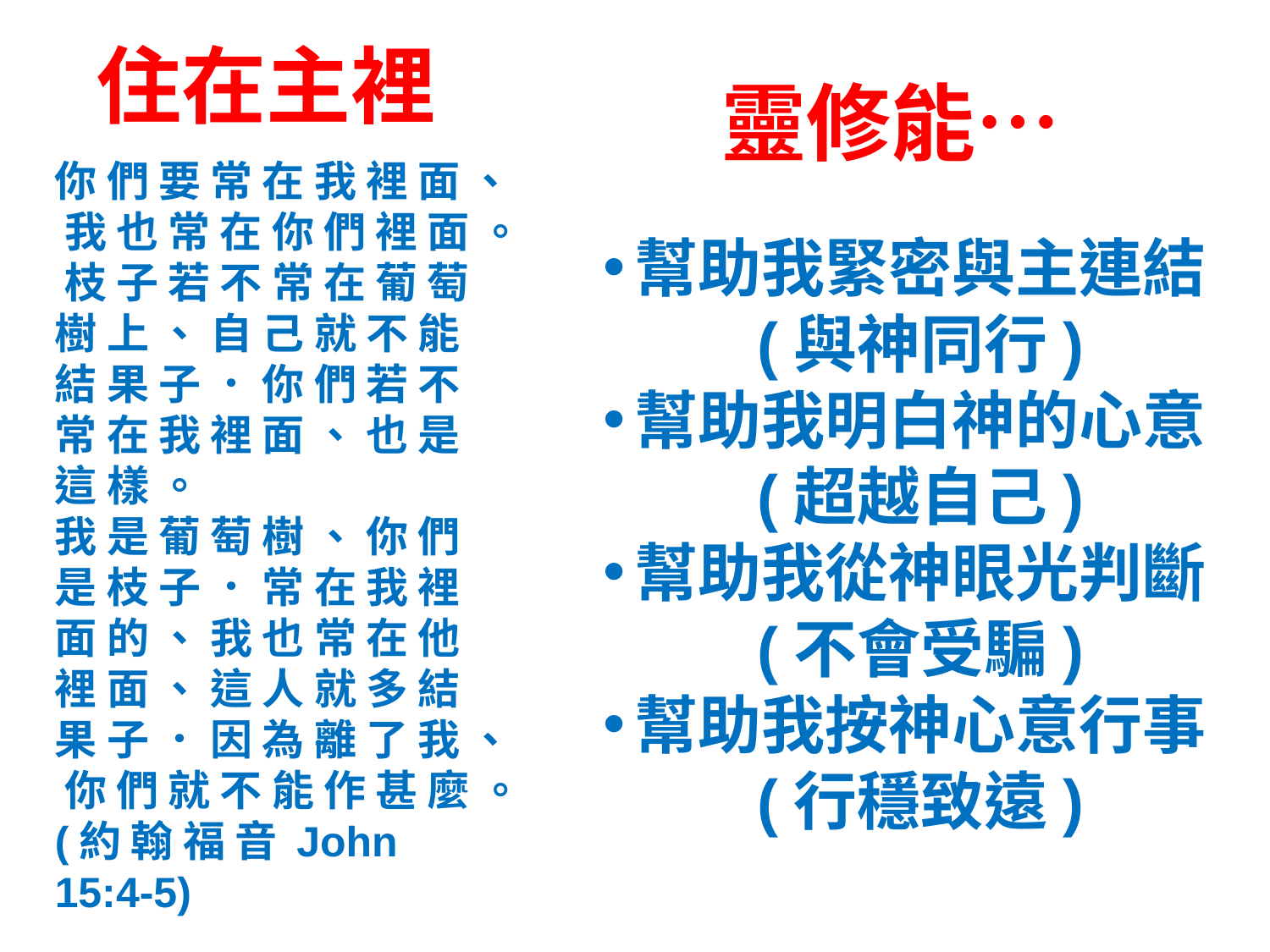

住在主裡
靈修能…
你 們 要 常 在 我 裡 面 、 我 也 常 在 你 們 裡 面 。 枝 子 若 不 常 在 葡 萄 樹 上 、 自 己 就 不 能 結 果 子 ． 你 們 若 不 常 在 我 裡 面 、 也 是 這 樣 。
我 是 葡 萄 樹 、 你 們 是 枝 子 ． 常 在 我 裡 面 的 、 我 也 常 在 他 裡 面 、 這 人 就 多 結 果 子 ． 因 為 離 了 我 、 你 們 就 不 能 作 甚 麼 。(約 翰 福 音 John 15:4-5)
幫助我緊密與主連結 (與神同行)
幫助我明白神的心意 (超越自己)
幫助我從神眼光判斷 (不會受騙)
幫助我按神心意行事 (行穩致遠)